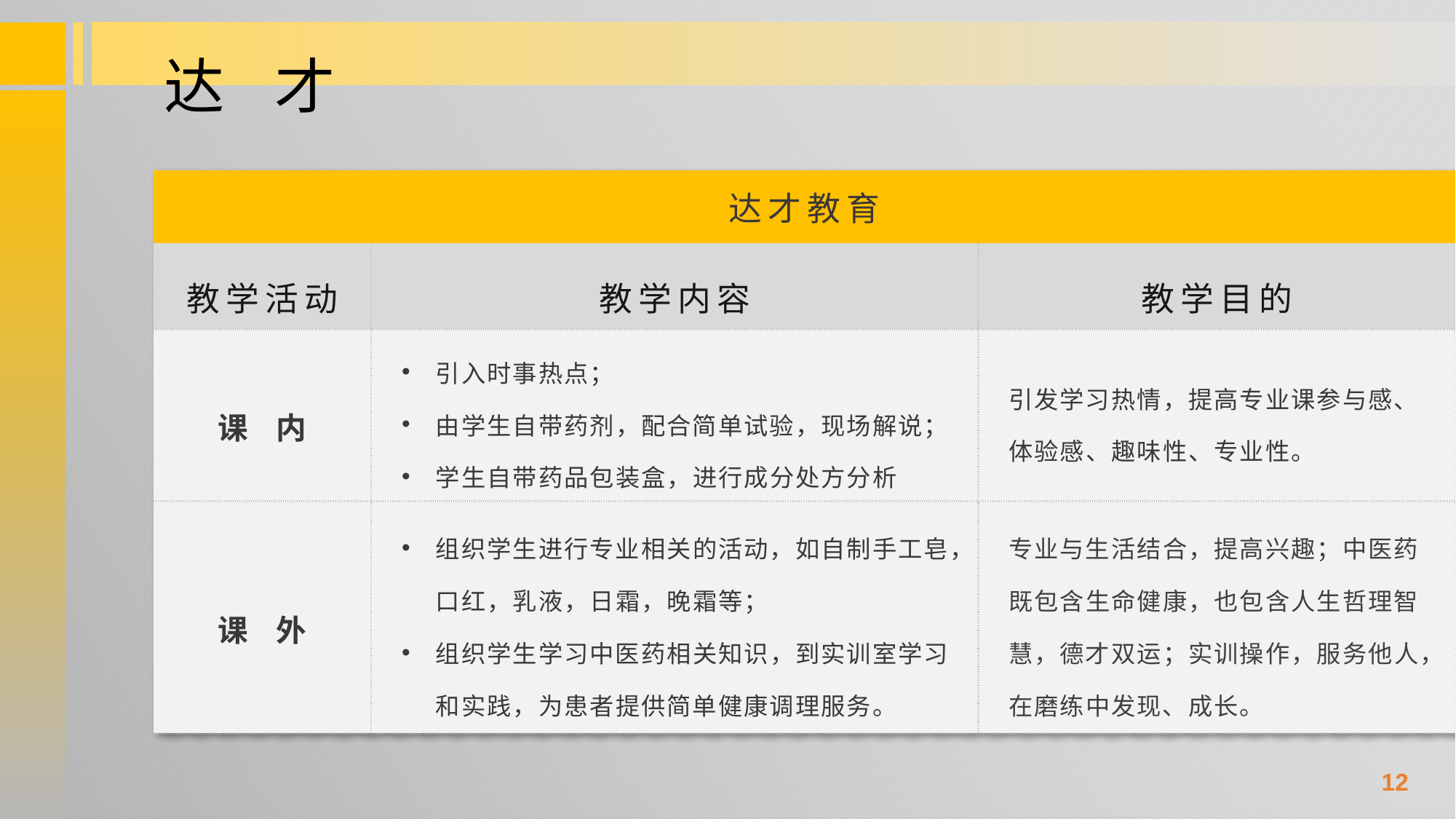

达  才
| 达才教育 |  |  |
| --- | --- | --- |
| 教学活动 | 教学内容 | 教学目的 |
| 课 内 | 引入时事热点； 由学生自带药剂，配合简单试验，现场解说； 学生自带药品包装盒，进行成分处方分析 | 引发学习热情，提高专业课参与感、体验感、趣味性、专业性。 |
| 课 外 | 组织学生进行专业相关的活动，如自制手工皂，口红，乳液，日霜，晚霜等； 组织学生学习中医药相关知识，到实训室学习和实践，为患者提供简单健康调理服务。 | 专业与生活结合，提高兴趣；中医药既包含生命健康，也包含人生哲理智慧，德才双运；实训操作，服务他人，在磨练中发现、成长。 |